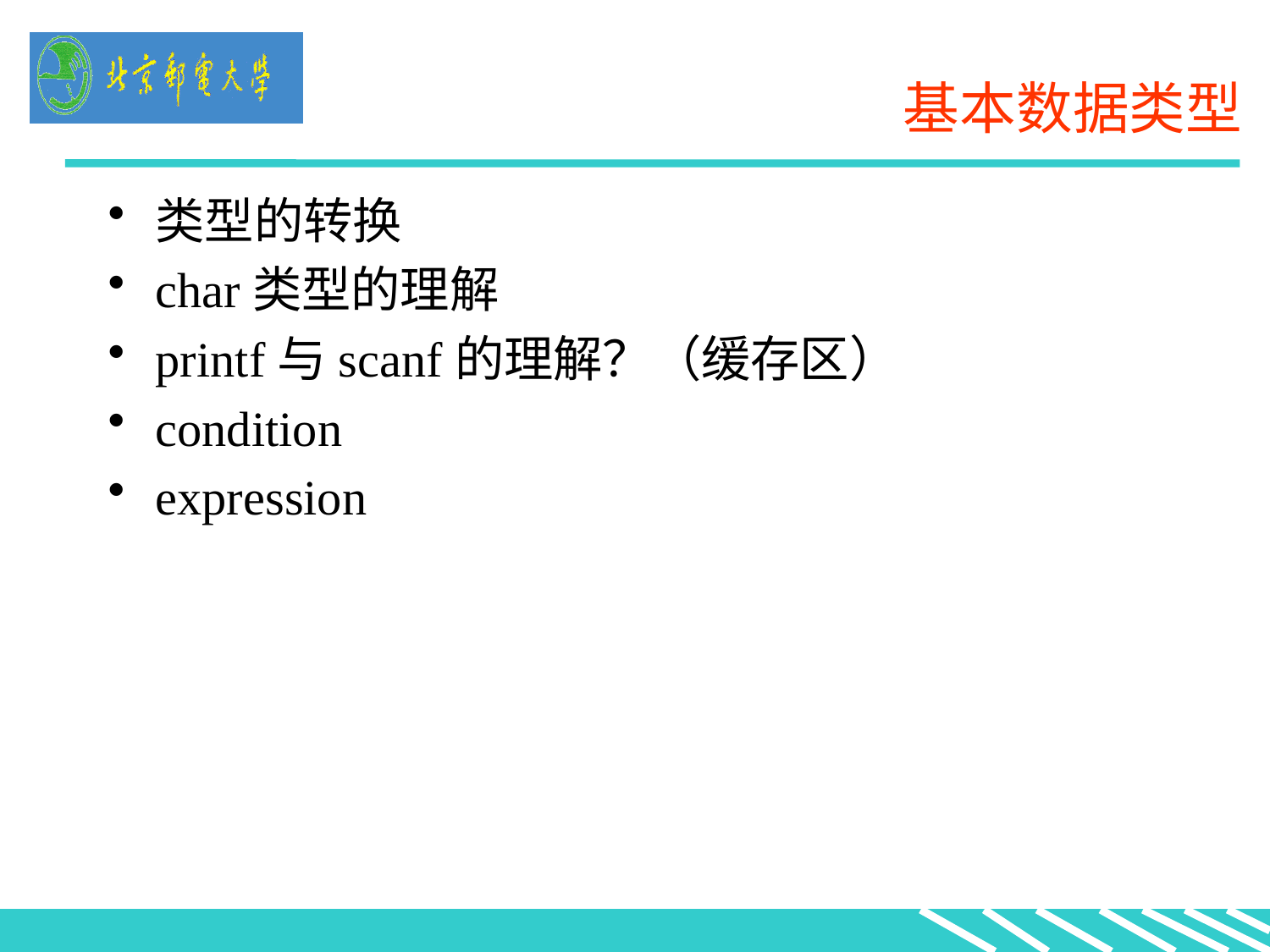

# 基本数据类型
类型的转换
char类型的理解
printf与scanf的理解？（缓存区）
condition
expression